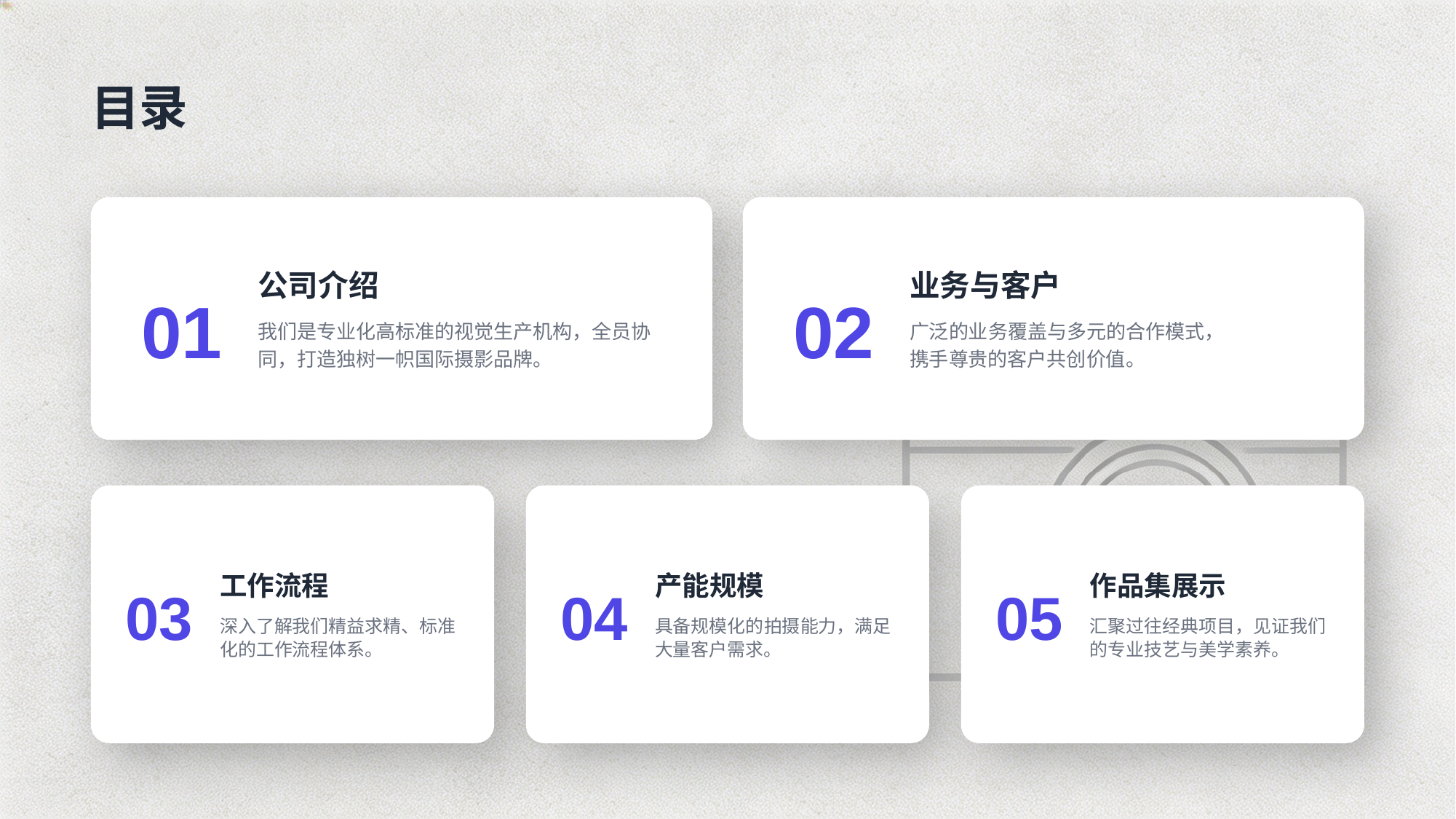

目录

01
公司介绍
我们是专业化高标准的视觉生产机构，全员协同，打造独树一帜国际摄影品牌。
02
业务与客户
广泛的业务覆盖与多元的合作模式，                     携手尊贵的客户共创价值。

03
工作流程
深入了解我们精益求精、标准化的工作流程体系。
04
产能规模
具备规模化的拍摄能力，满足大量客户需求。
05
作品集展示
汇聚过往经典项目，见证我们的专业技艺与美学素养。